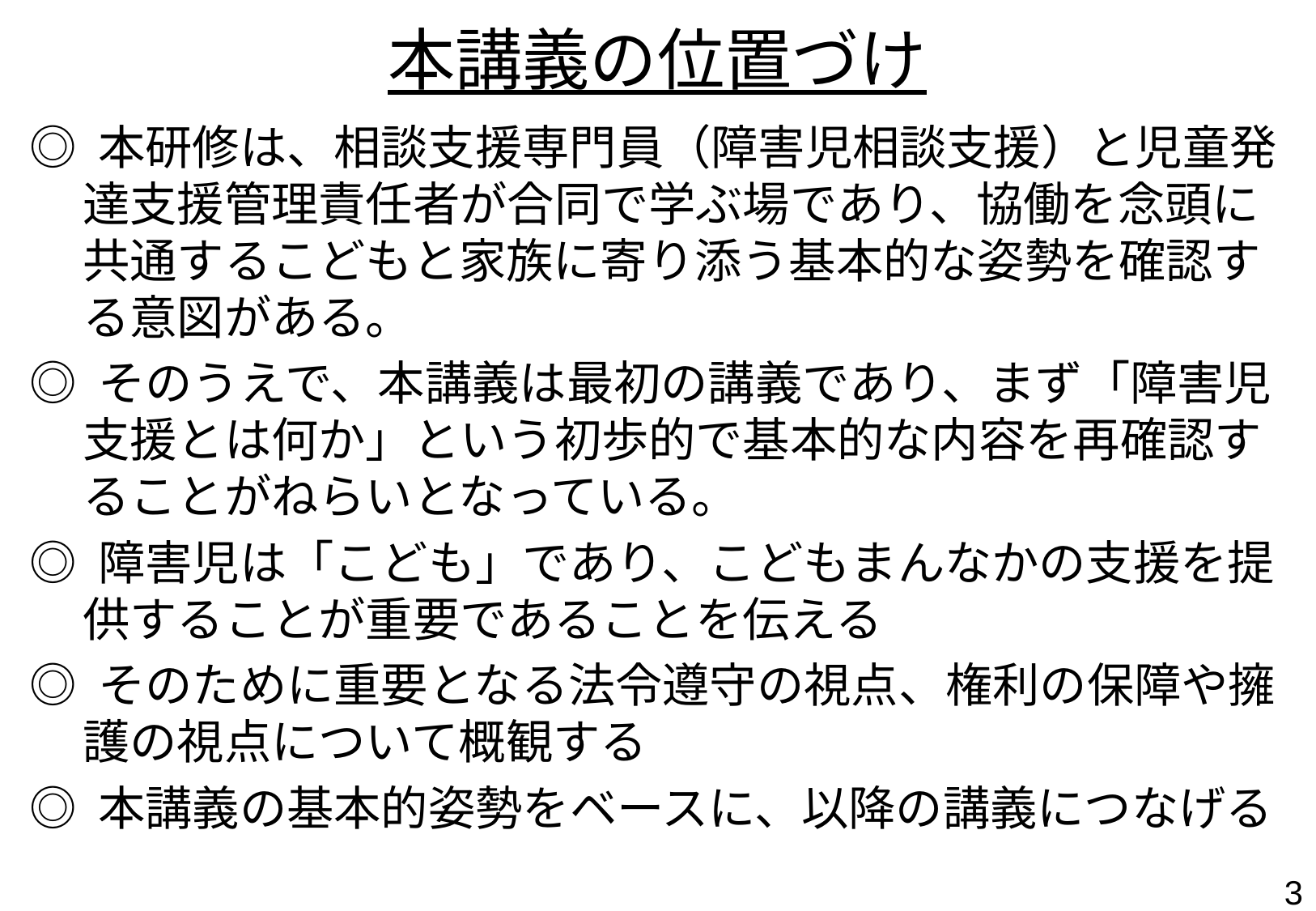

# 本講義の位置づけ
◎ 本研修は、相談支援専門員（障害児相談支援）と児童発達支援管理責任者が合同で学ぶ場であり、協働を念頭に共通するこどもと家族に寄り添う基本的な姿勢を確認する意図がある。
◎ そのうえで、本講義は最初の講義であり、まず「障害児支援とは何か」という初歩的で基本的な内容を再確認することがねらいとなっている。
◎ 障害児は「こども」であり、こどもまんなかの支援を提供することが重要であることを伝える
◎ そのために重要となる法令遵守の視点、権利の保障や擁護の視点について概観する
◎ 本講義の基本的姿勢をベースに、以降の講義につなげる
3